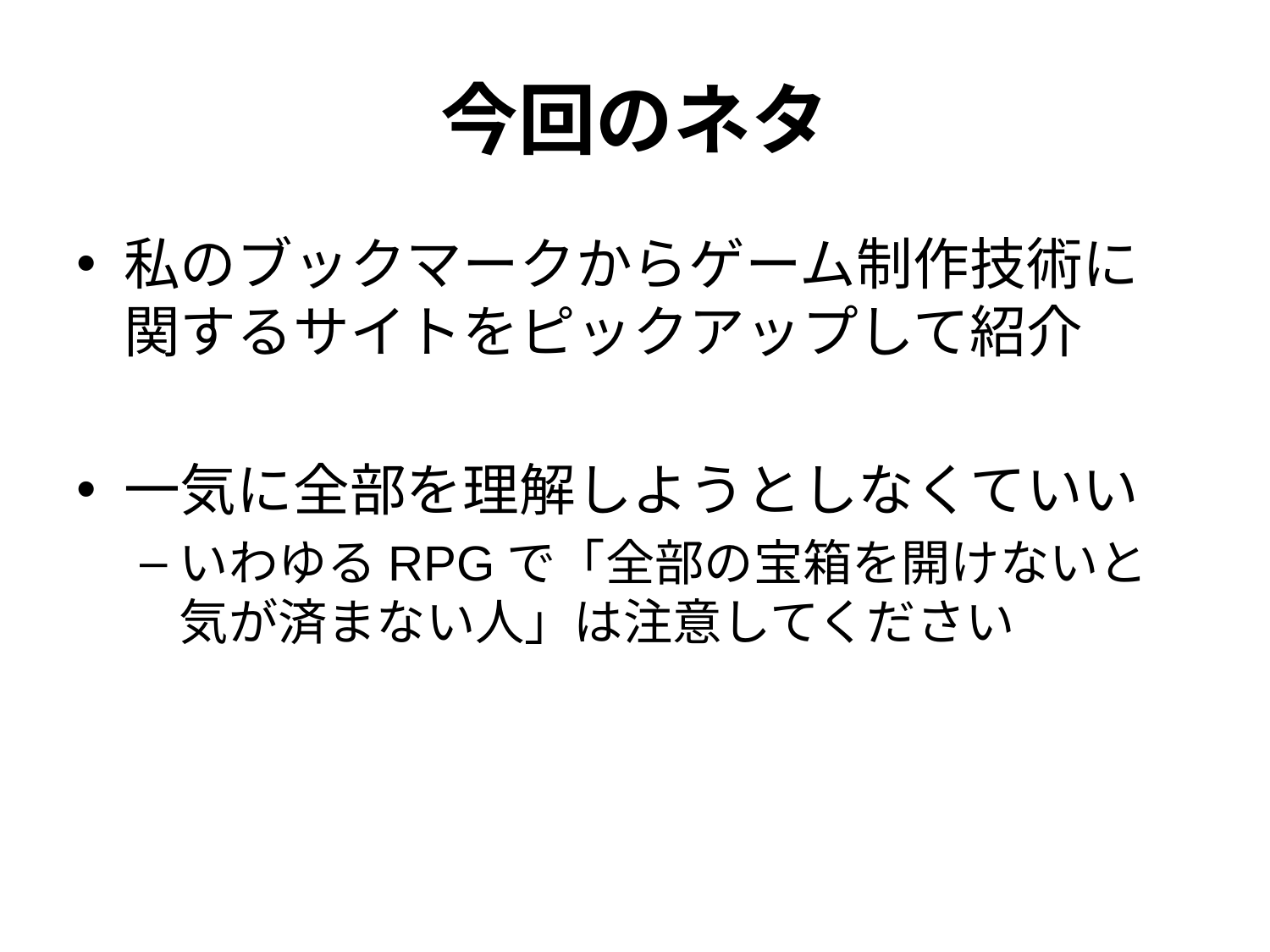

# 今回のネタ
私のブックマークからゲーム制作技術に関するサイトをピックアップして紹介

一気に全部を理解しようとしなくていい
いわゆるRPGで「全部の宝箱を開けないと気が済まない人」は注意してください